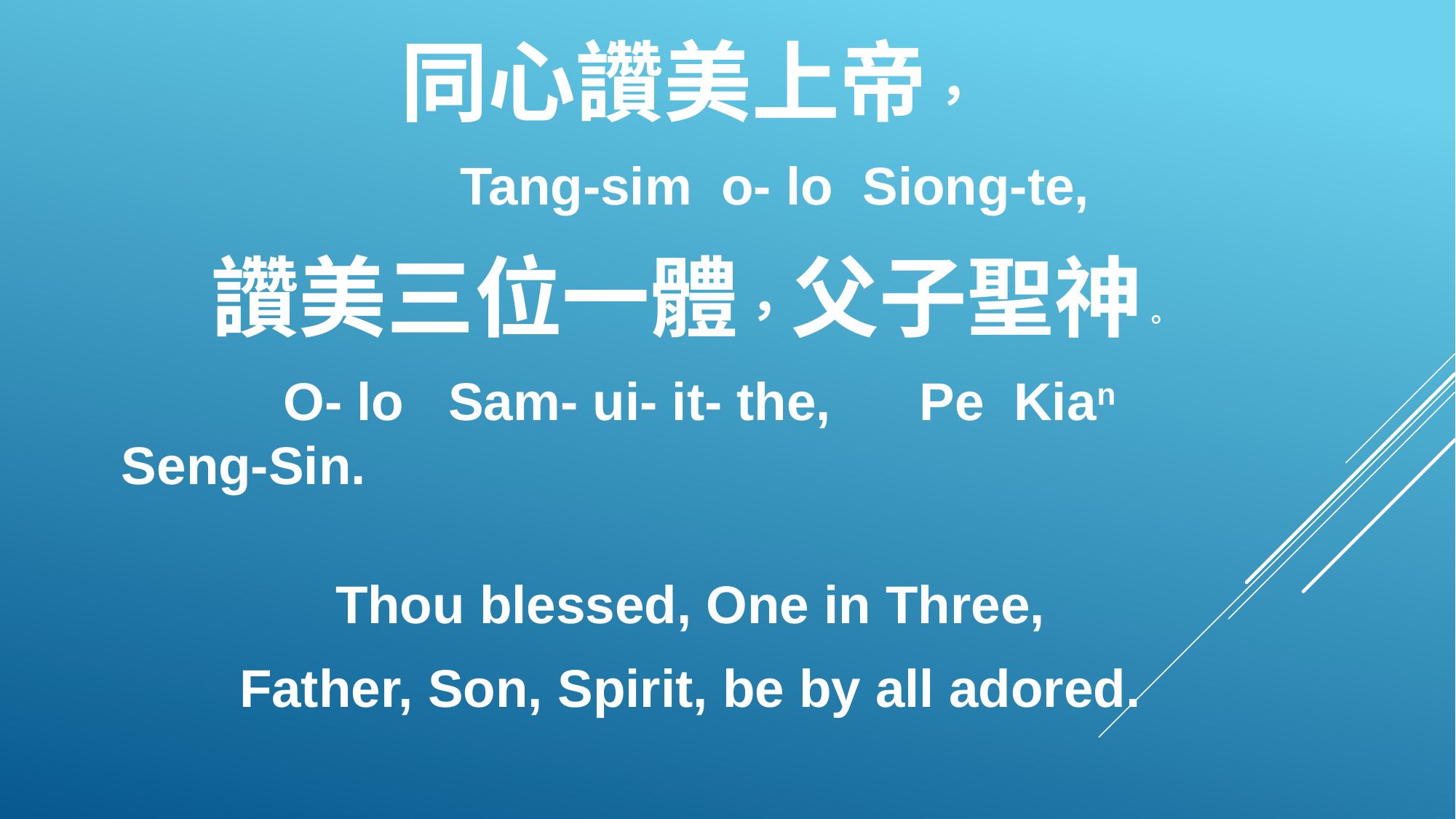

同心讚美上帝，
                       Tang-sim  o- lo  Siong-te,
讚美三位一體，父子聖神。
           O- lo   Sam- ui- it- the,      Pe  Kian Seng-Sin.

Thou blessed, One in Three,
Father, Son, Spirit, be by all adored.